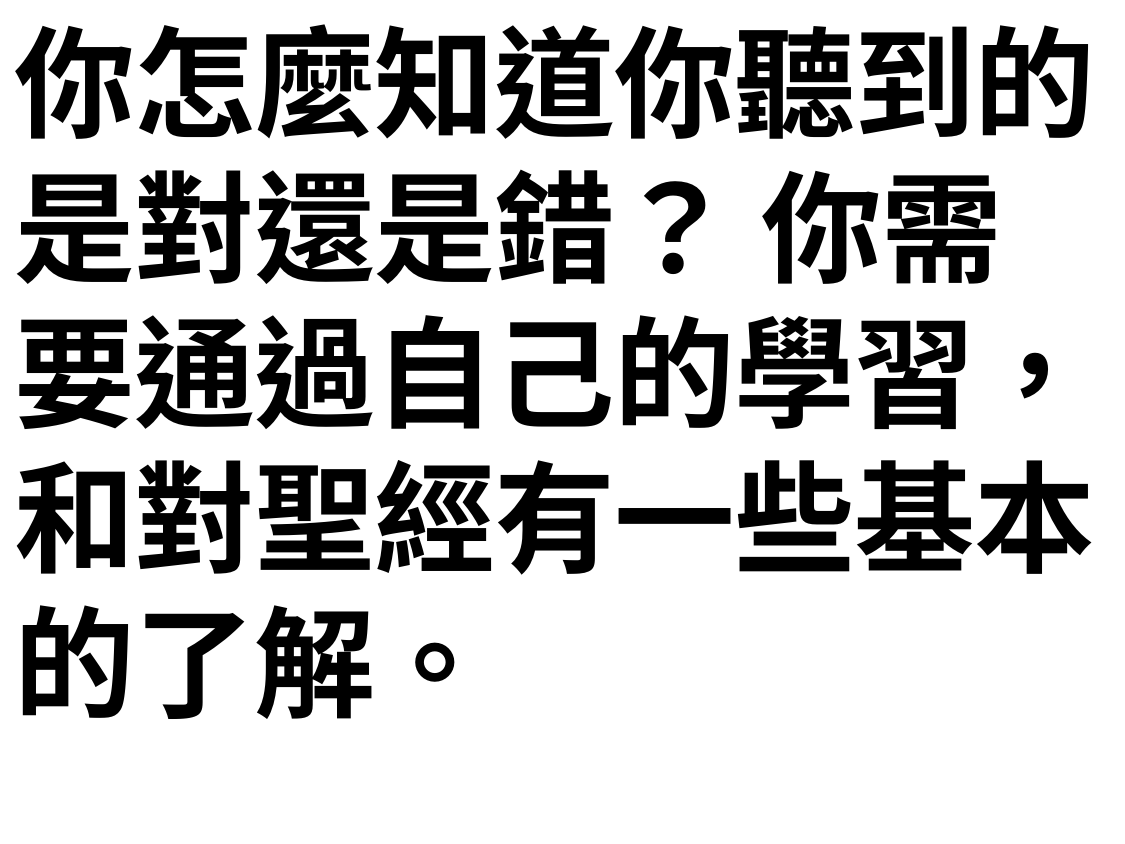

你怎麼知道你聽到的是對還是錯？ 你需要通過自己的學習，和對聖經有一些基本的了解。